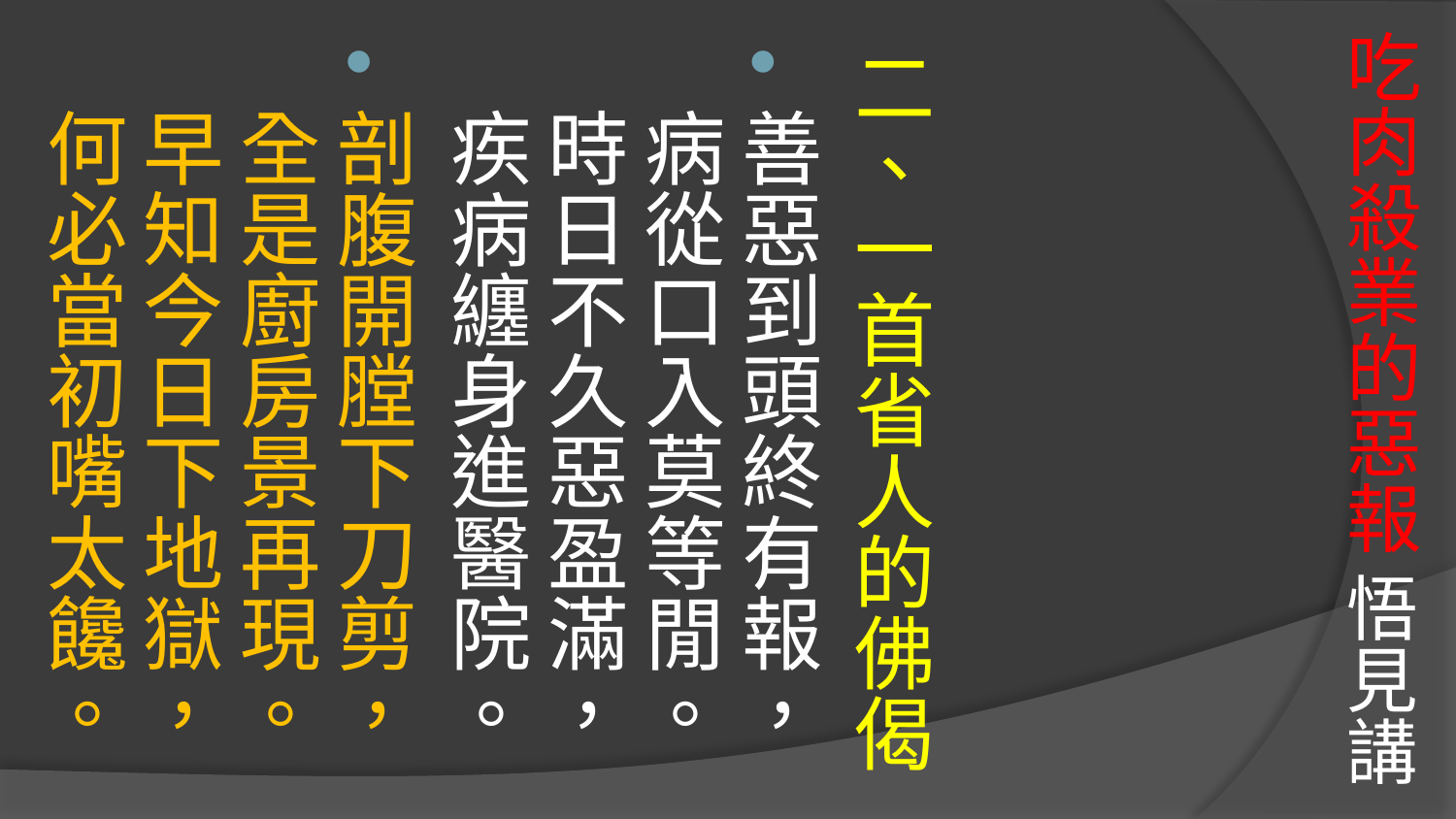

# 吃肉殺業的惡報 悟見講
二、一首省人的佛偈
善惡到頭終有報，病從口入莫等閒。
時日不久惡盈滿，疾病纏身進醫院。
剖腹開膛下刀剪，全是廚房景再現。
早知今日下地獄，何必當初嘴太饞。